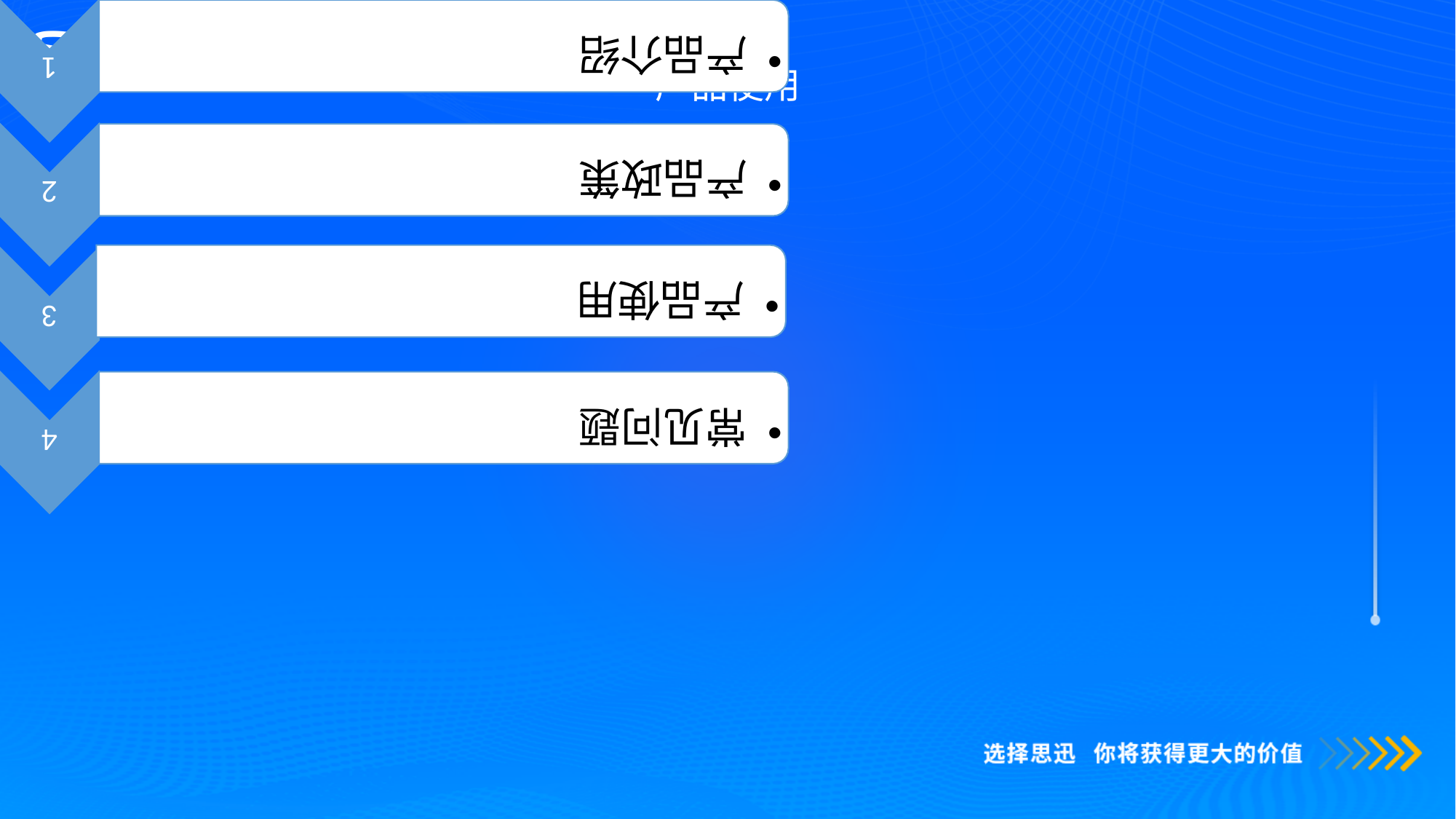

产品使用
1
产品介绍
2
产品政策
3
产品使用
4
常见问题